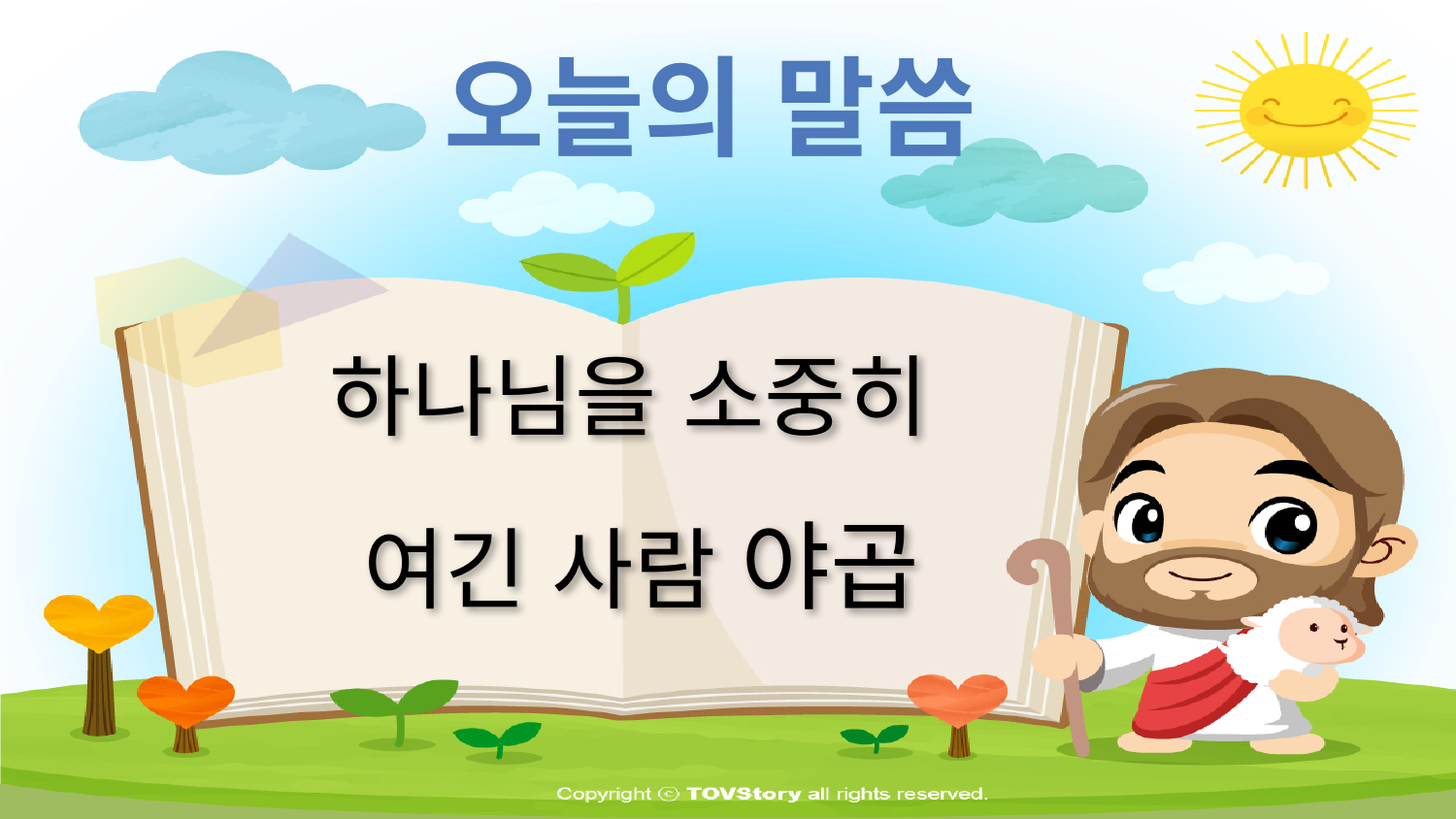

오늘의 말씀
하나님을 소중히
여긴 사람 야곱